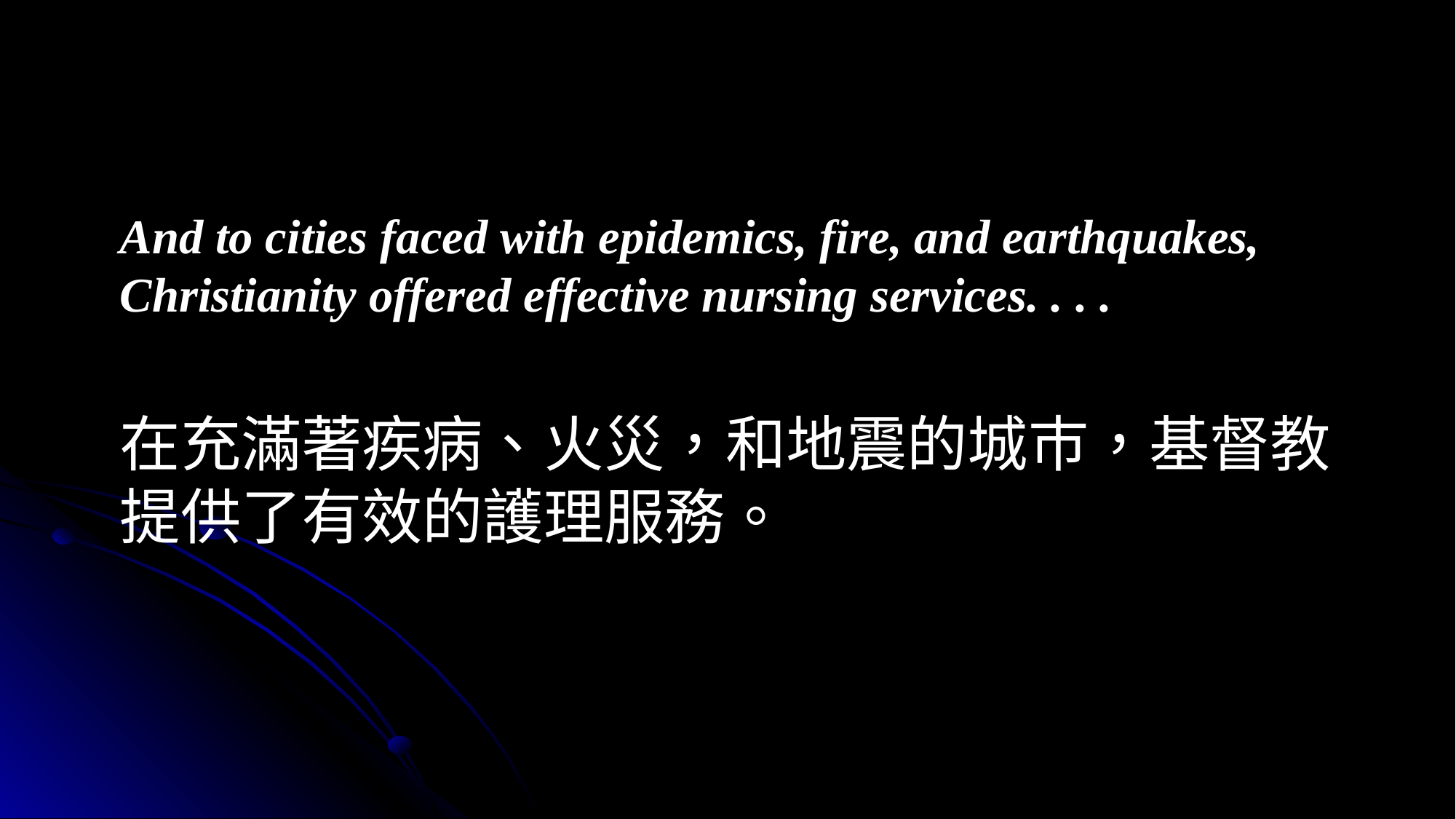

And to cities faced with epidemics, fire, and earthquakes, Christianity offered effective nursing services. . . .

在充滿著疾病、火災，和地震的城巿，基督教提供了有效的護理服務。